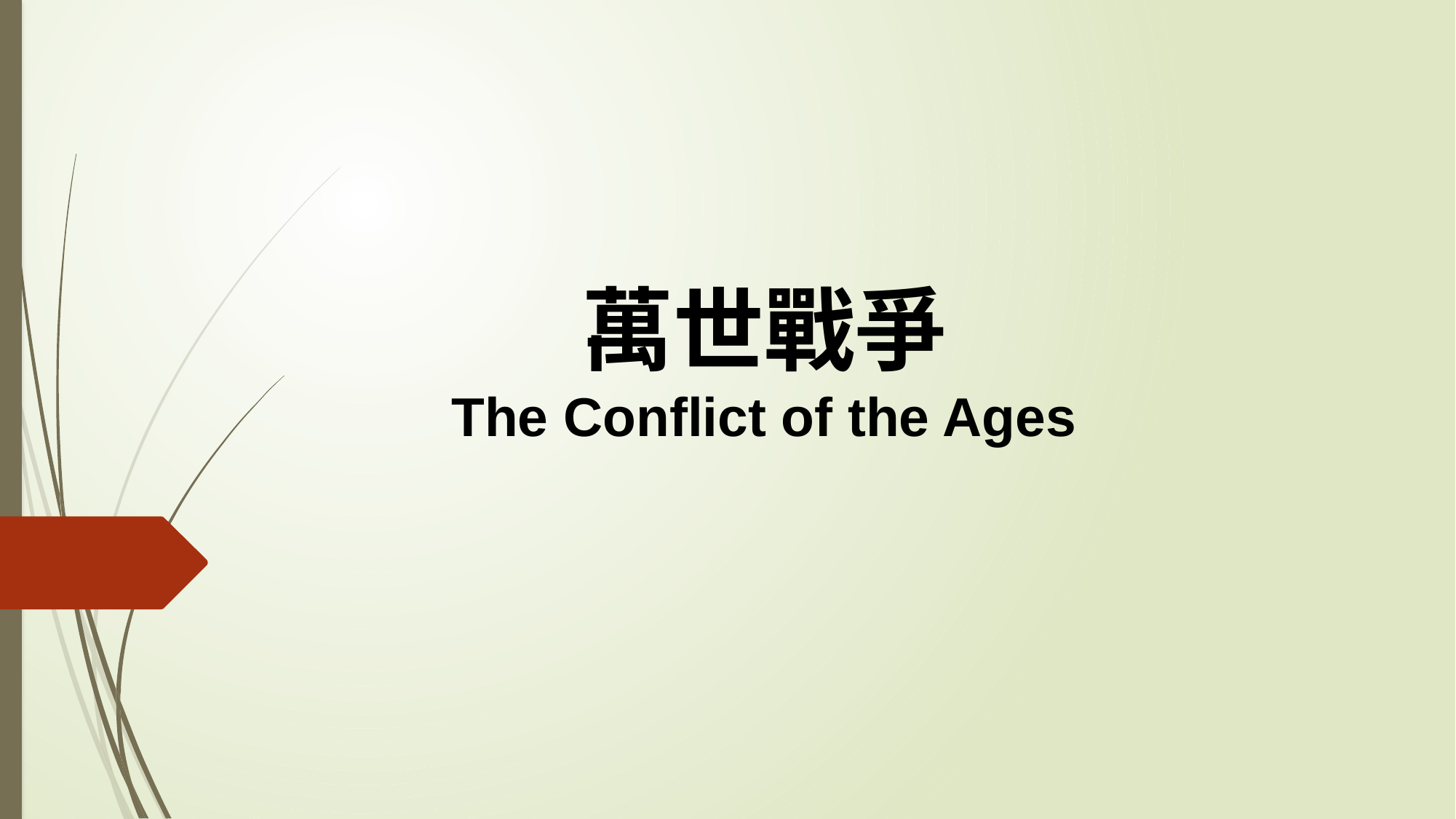

# 萬世戰爭 The Conflict of the Ages